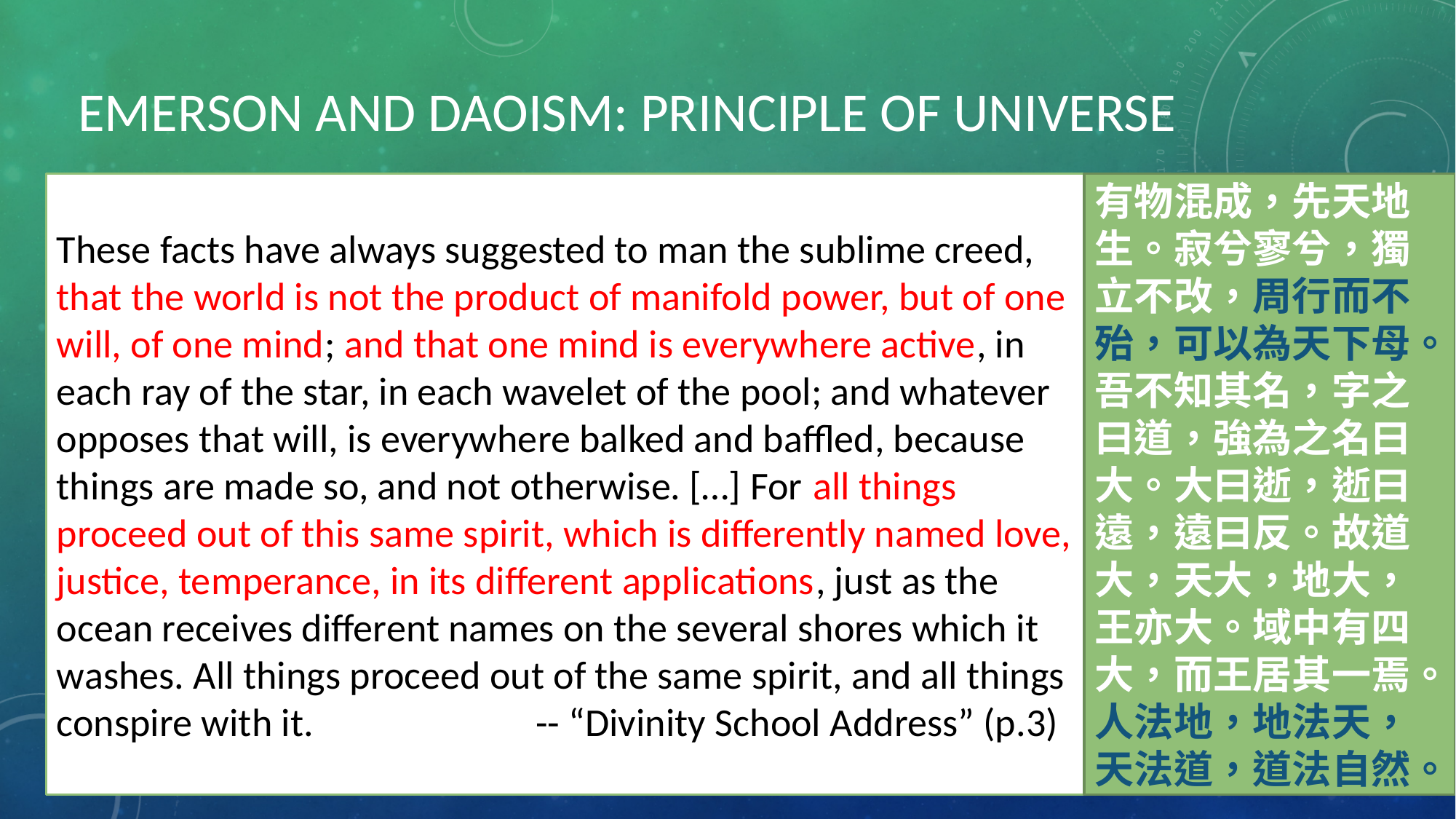

# Emerson and Daoism: Principle of universe
These facts have always suggested to man the sublime creed, that the world is not the product of manifold power, but of one will, of one mind; and that one mind is everywhere active, in each ray of the star, in each wavelet of the pool; and whatever opposes that will, is everywhere balked and baffled, because things are made so, and not otherwise. […] For all things proceed out of this same spirit, which is differently named love, justice, temperance, in its different applications, just as the ocean receives different names on the several shores which it washes. All things proceed out of the same spirit, and all things conspire with it.                         -- “Divinity School Address” (p.3)
有物混成，先天地生。寂兮寥兮，獨立不改，周行而不殆，可以為天下母。吾不知其名，字之曰道，強為之名曰大。大曰逝，逝曰遠，遠曰反。故道大，天大，地大，王亦大。域中有四大，而王居其一焉。人法地，地法天，天法道，道法自然。